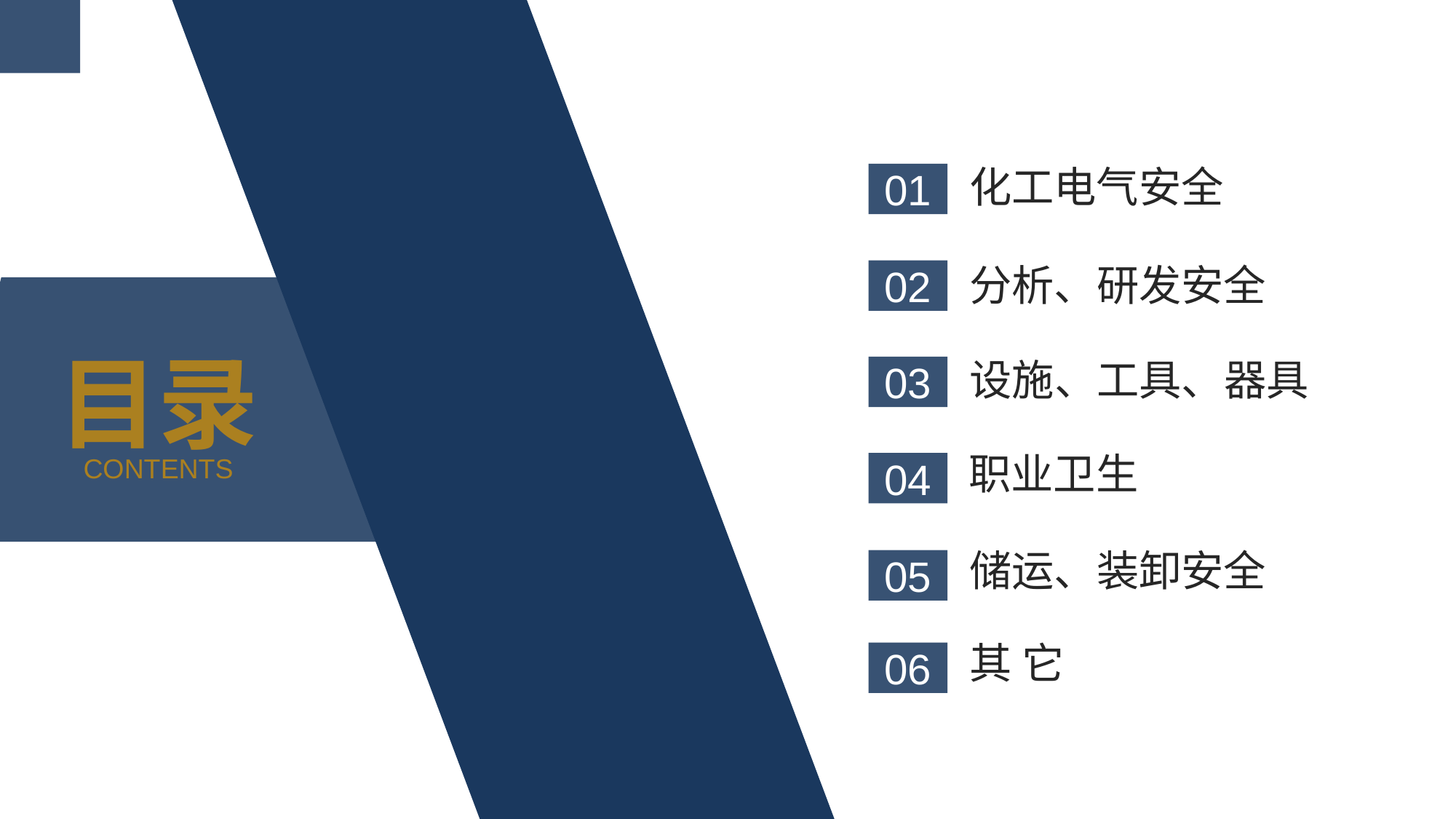

化工电气安全
01
分析、研发安全
02

目录
CONTENTS
设施、工具、器具
03
职业卫生
04
储运、装卸安全
05
其 它
06